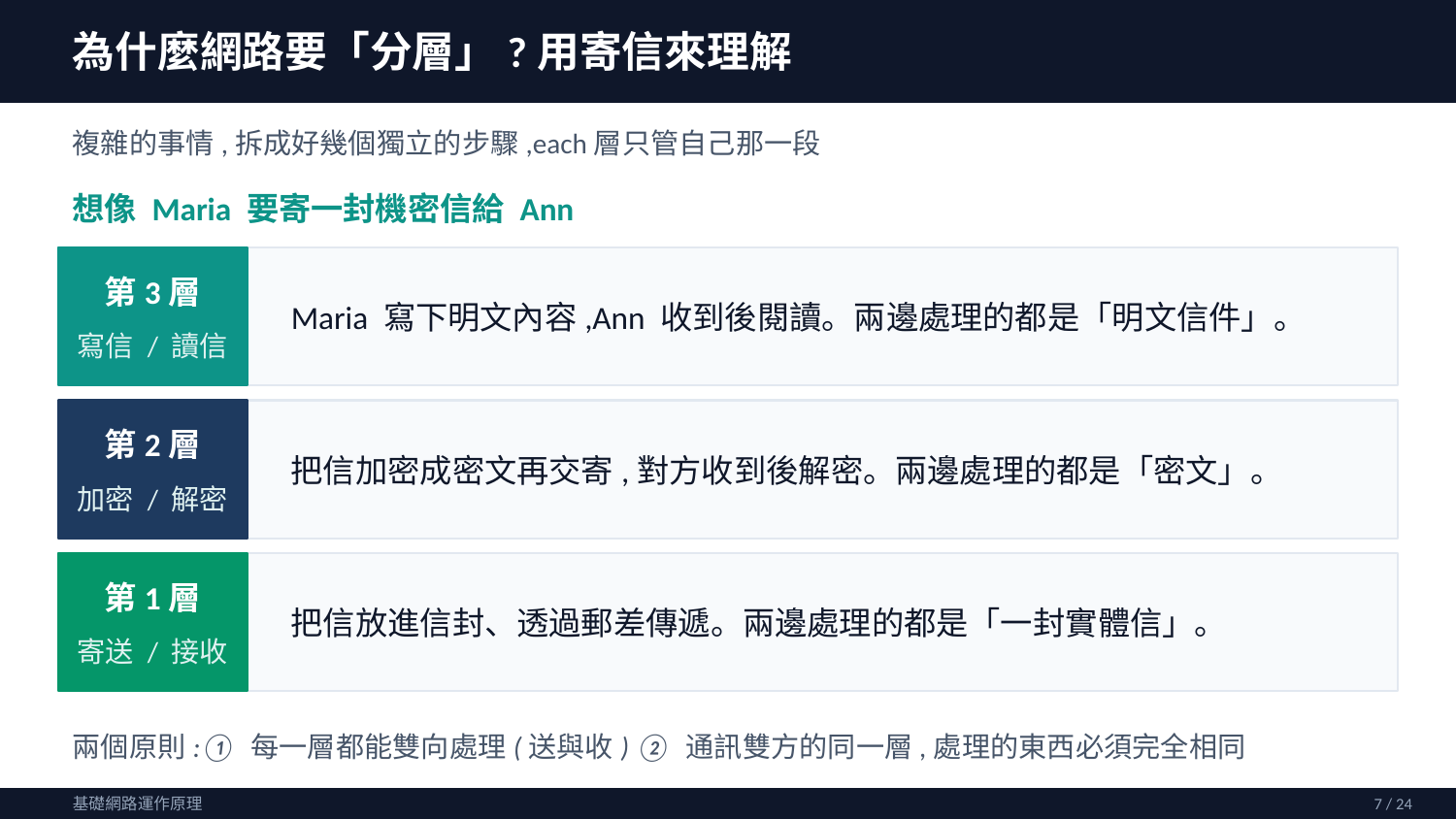

為什麼網路要「分層」?用寄信來理解
複雜的事情,拆成好幾個獨立的步驟,each層只管自己那一段
想像 Maria 要寄一封機密信給 Ann

Maria 寫下明文內容,Ann 收到後閱讀。兩邊處理的都是「明文信件」。
第3層
寫信 / 讀信

把信加密成密文再交寄,對方收到後解密。兩邊處理的都是「密文」。
第2層
加密 / 解密

把信放進信封、透過郵差傳遞。兩邊處理的都是「一封實體信」。
第1層
寄送 / 接收
兩個原則:① 每一層都能雙向處理(送與收) ② 通訊雙方的同一層,處理的東西必須完全相同

基礎網路運作原理
7 / 24